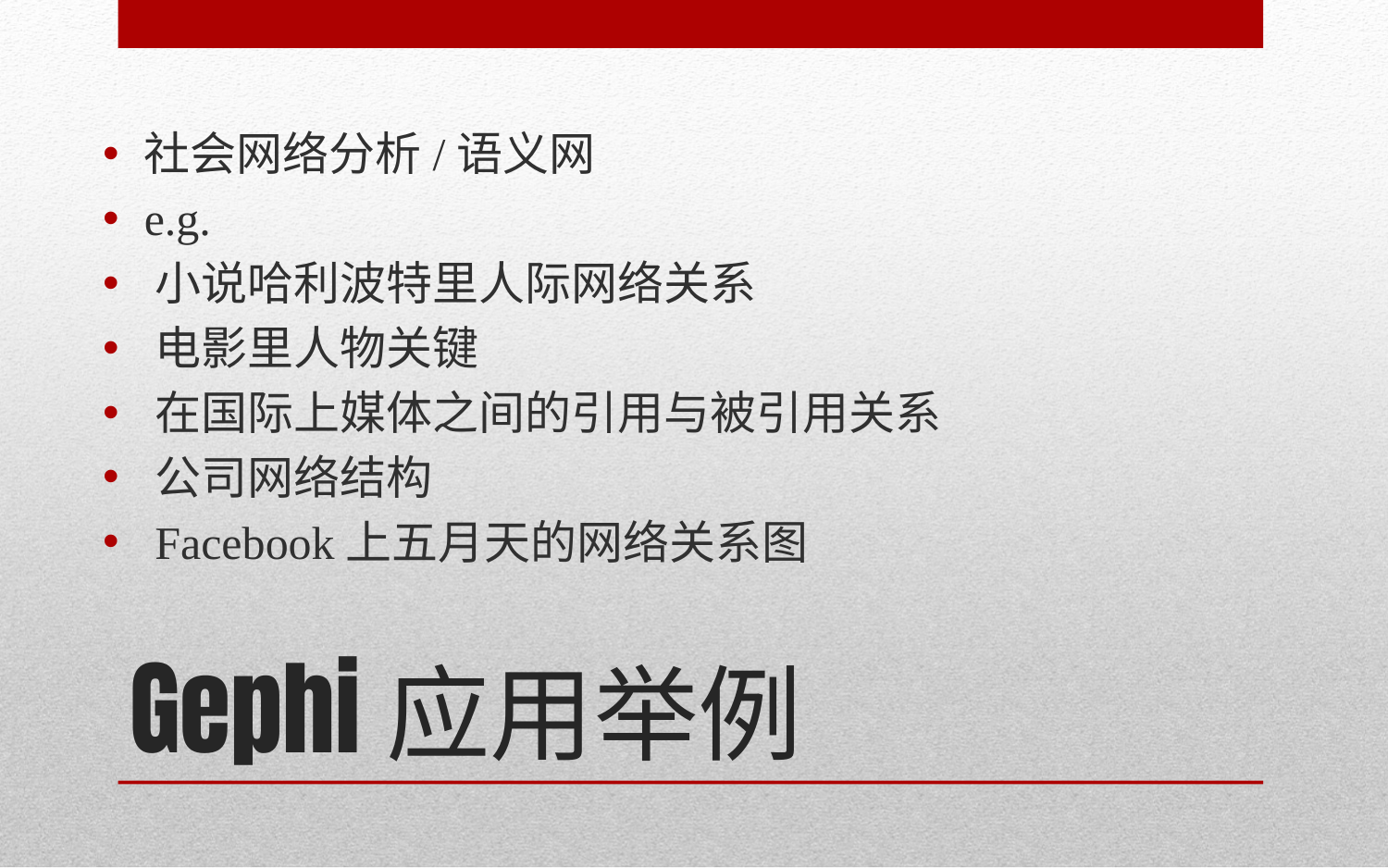

社会网络分析/语义网
e.g.
小说哈利波特里人际网络关系
电影里人物关键
在国际上媒体之间的引用与被引用关系
公司网络结构
Facebook上五月天的网络关系图
# Gephi应用举例